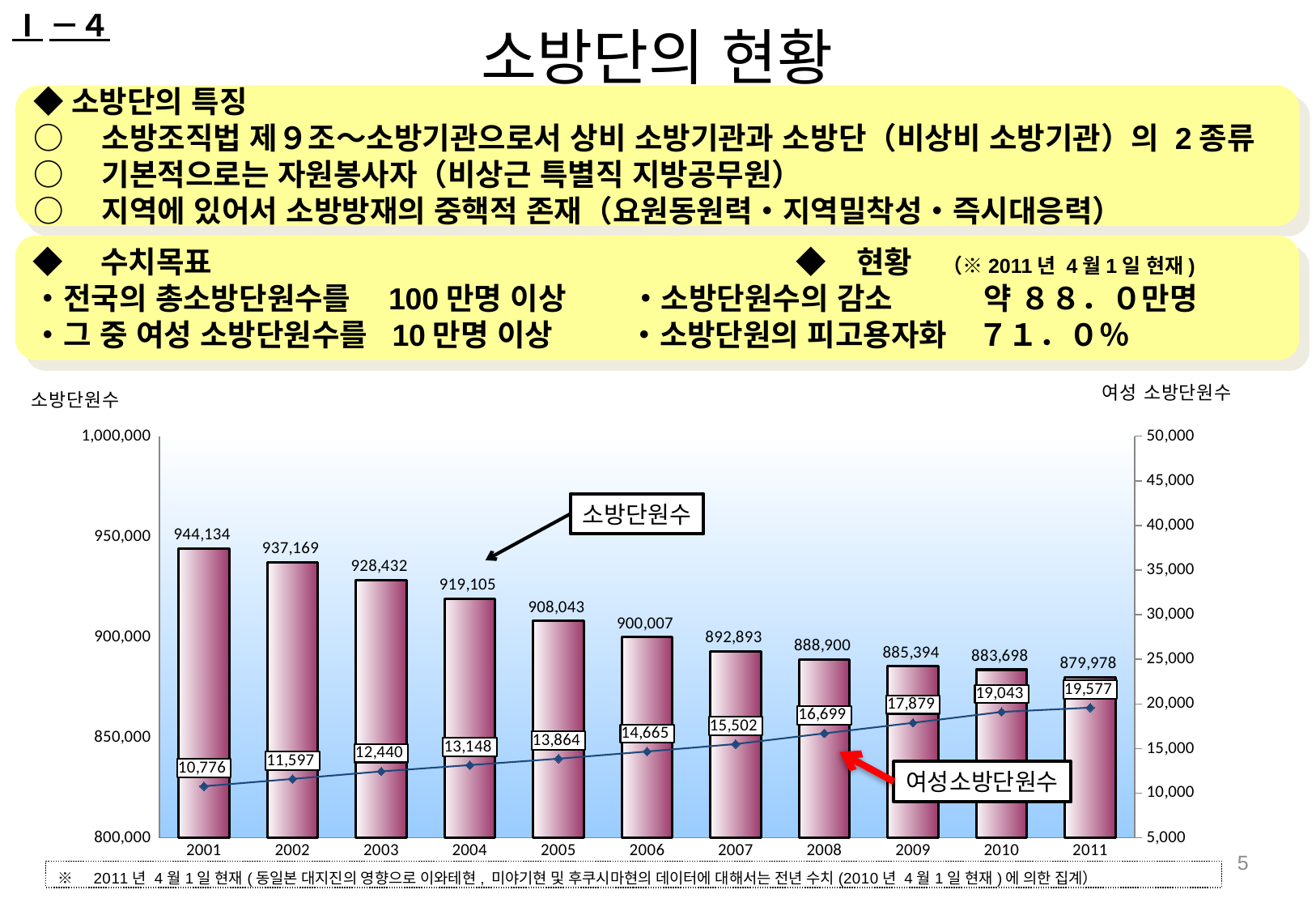

Ⅰ－４
소방단의 현황
◆소방단의 특징
○　소방조직법 제９조～소방기관으로서 상비 소방기관과 소방단（비상비 소방기관）의 2종류
○　기본적으로는 자원봉사자（비상근 특별직 지방공무원）
○　지역에 있어서 소방방재의 중핵적 존재（요원동원력・지역밀착성・즉시대응력）
◆　수치목표　　　　　　　　　　　　　　　　　　 　◆　현황　（※2011년 4월1일 현재)
・전국의 총소방단원수를　100만명 이상    　・소방단원수의 감소　　　약 ８８．０만명
・그 중 여성 소방단원수를  10만명 이상 　 　・소방단원의 피고용자화　７１．０％

### Chart

| Category | 団員数 | 女性団員数 |
|---|---|---|
| 2001 | 944134.0 | 10776.0 |
| 2002 | 937169.0 | 11597.0 |
| 2003 | 928432.0 | 12440.0 |
| 2004 | 919105.0 | 13148.0 |
| 2005 | 908043.0 | 13864.0 |
| 2006 | 900007.0 | 14665.0 |
| 2007 | 892893.0 | 15502.0 |
| 2008 | 888900.0 | 16699.0 |
| 2009 | 885394.0 | 17879.0 |
| 2010 | 883710.0 | 19103.0 |
| 2011 | 879978.0 | 19577.0 |
소방단원수
여성소방단원수
5